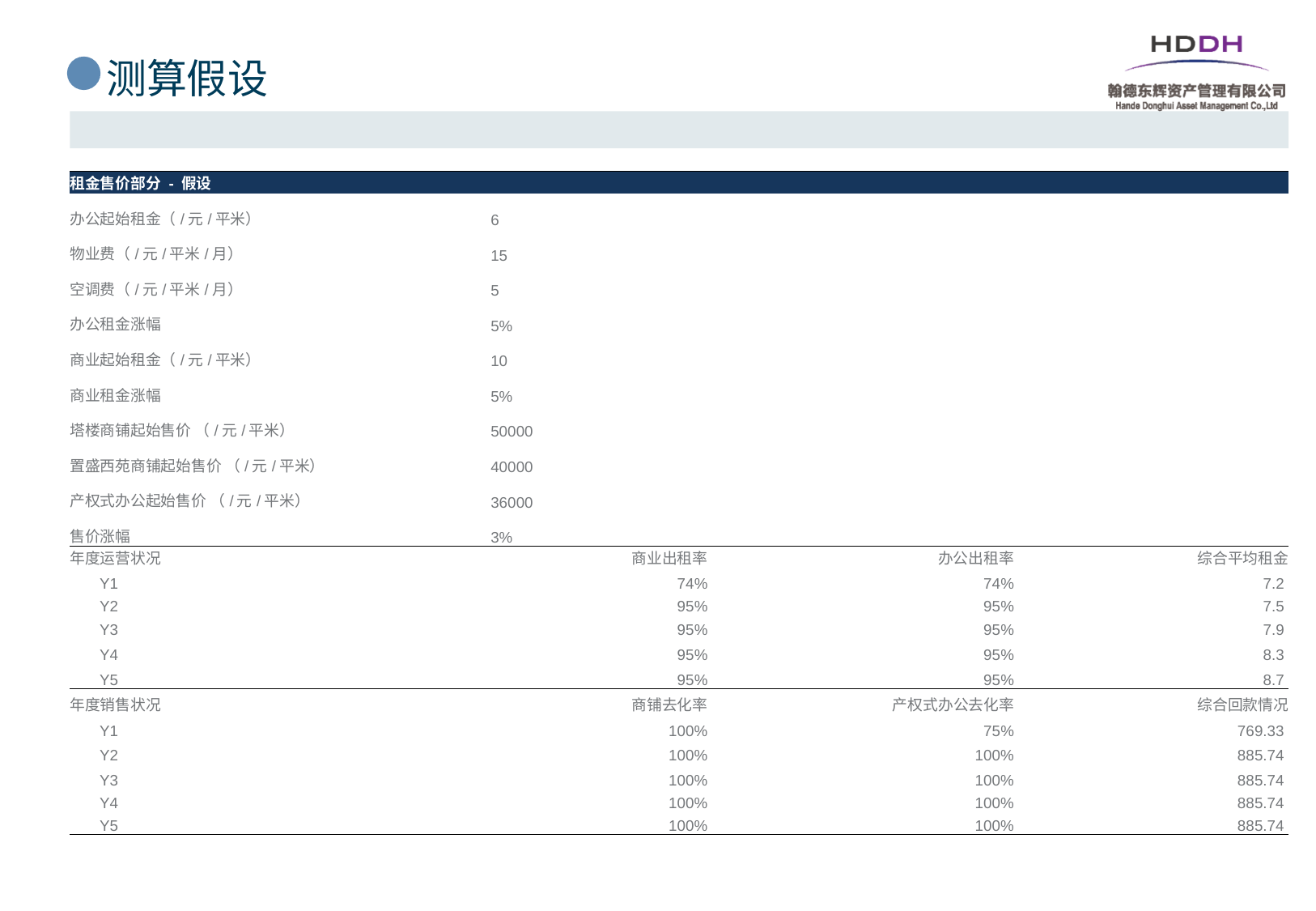

测算假设

| 租金售价部分 - 假设 |  |  |  |
| --- | --- | --- | --- |
| 办公起始租金（/元/平米） | 6 |  |  |
| 物业费（/元/平米/月） | 15 |  |  |
| 空调费（/元/平米/月） | 5 |  |  |
| 办公租金涨幅 | 5% |  |  |
| 商业起始租金（/元/平米） | 10 |  |  |
| 商业租金涨幅 | 5% |  |  |
| 塔楼商铺起始售价 （/元/平米） | 50000 |  |  |
| 置盛西苑商铺起始售价 （/元/平米） | 40000 |  |  |
| 产权式办公起始售价 （/元/平米） | 36000 |  |  |
| 售价涨幅 | 3% |  |  |
| 年度运营状况 | 商业出租率 | 办公出租率 | 综合平均租金 |
| Y1 | 74% | 74% | 7.2 |
| Y2 | 95% | 95% | 7.5 |
| Y3 | 95% | 95% | 7.9 |
| Y4 | 95% | 95% | 8.3 |
| Y5 | 95% | 95% | 8.7 |
| 年度销售状况 | 商铺去化率 | 产权式办公去化率 | 综合回款情况 |
| Y1 | 100% | 75% | 769.33 |
| Y2 | 100% | 100% | 885.74 |
| Y3 | 100% | 100% | 885.74 |
| Y4 | 100% | 100% | 885.74 |
| Y5 | 100% | 100% | 885.74 |